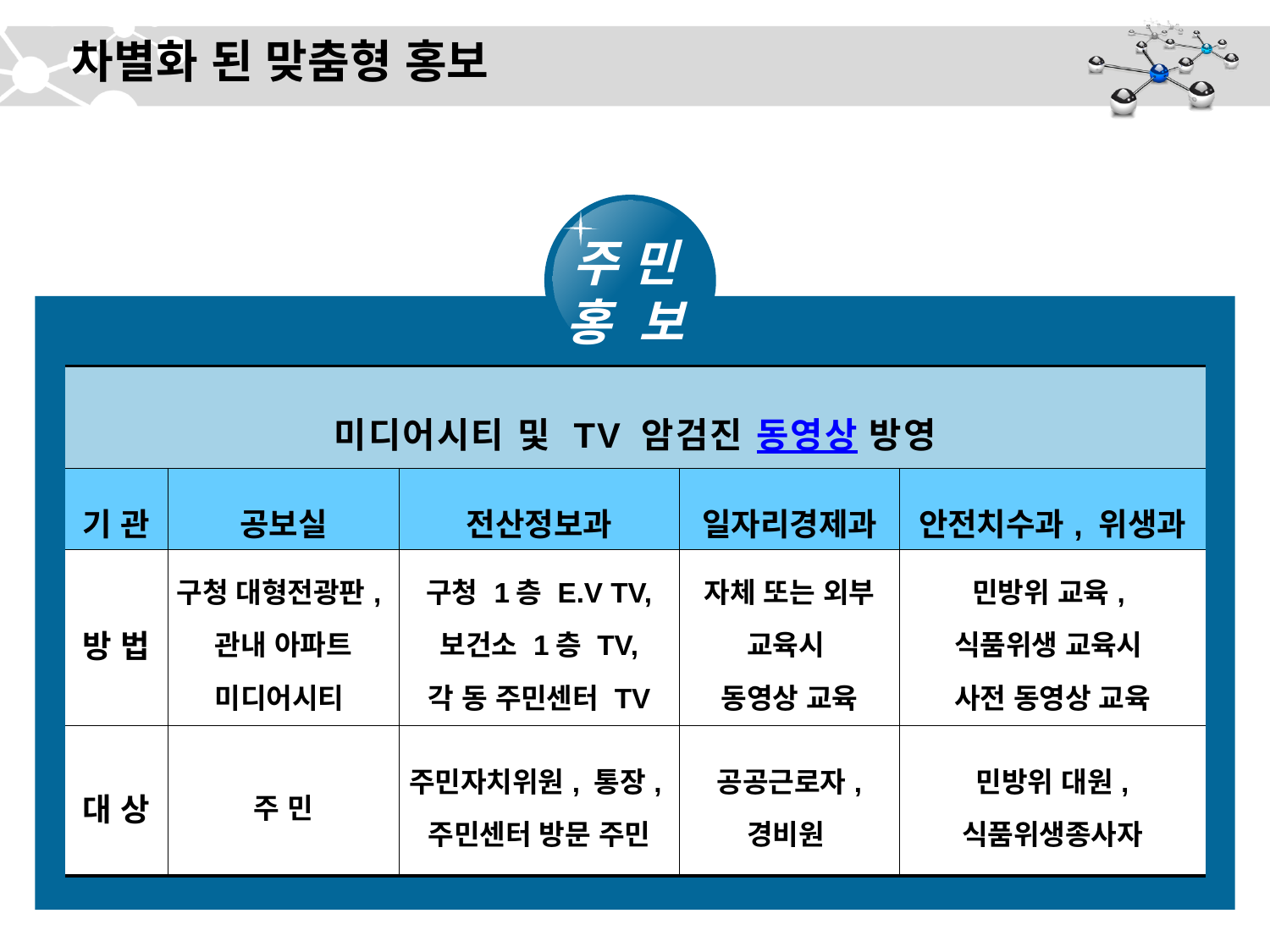

# 차별화 된 맞춤형 홍보

주 민
홍  보

| 미디어시티 및 TV 암검진 동영상 방영 |  |  |  |  |
| --- | --- | --- | --- | --- |
| 기 관 | 공보실 | 전산정보과 | 일자리경제과 | 안전치수과, 위생과 |
| 방 법 | 구청 대형전광판, 관내 아파트 미디어시티 | 구청 1층 E.V TV, 보건소 1층 TV, 각 동 주민센터 TV | 자체 또는 외부 교육시 동영상 교육 | 민방위 교육, 식품위생 교육시 사전 동영상 교육 |
| 대 상 | 주 민 | 주민자치위원, 통장, 주민센터 방문 주민 | 공공근로자, 경비원 | 민방위 대원, 식품위생종사자 |